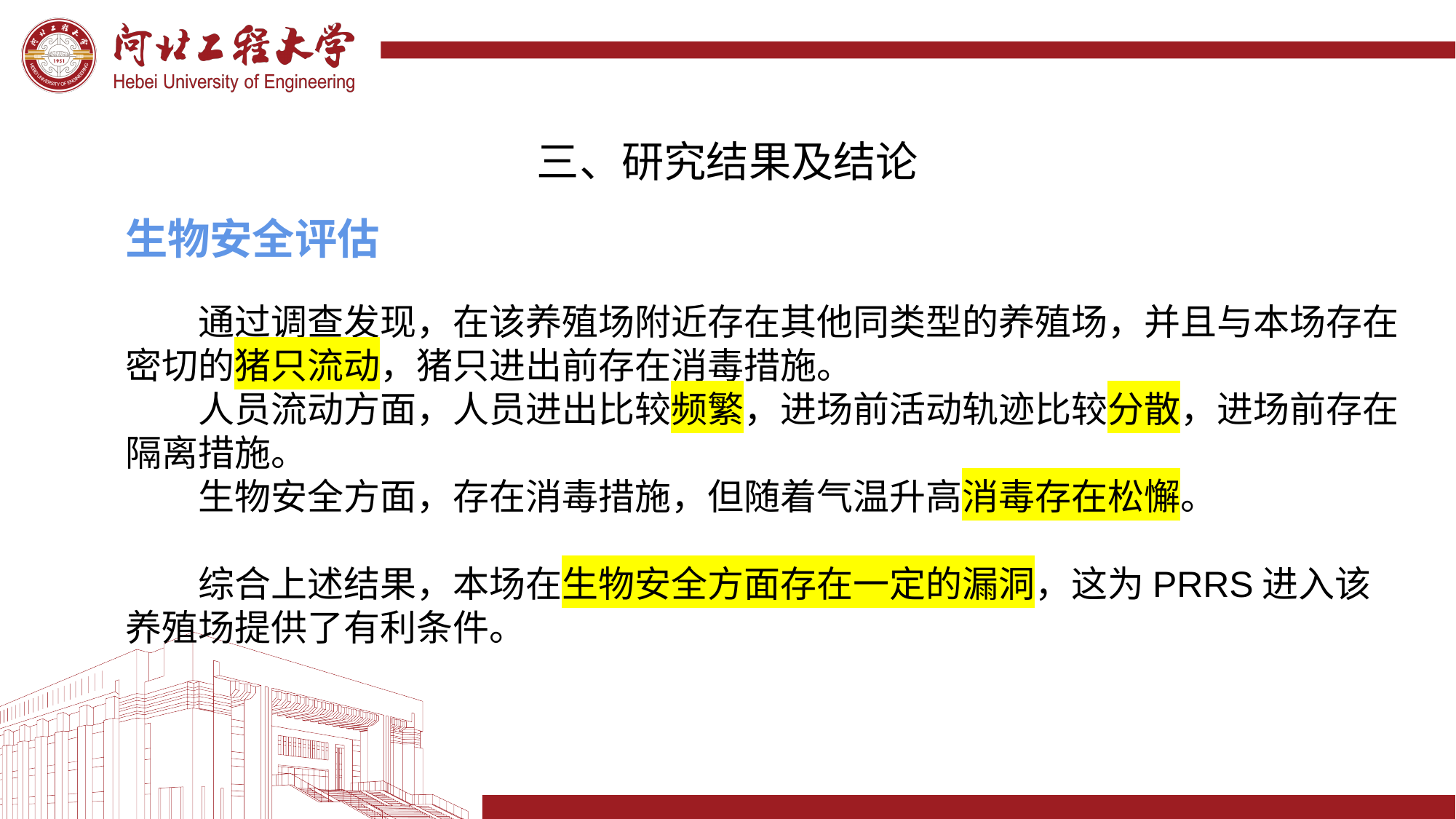

三、研究结果及结论
生物安全评估
通过调查发现，在该养殖场附近存在其他同类型的养殖场，并且与本场存在密切的猪只流动，猪只进出前存在消毒措施。
人员流动方面，人员进出比较频繁，进场前活动轨迹比较分散，进场前存在隔离措施。
生物安全方面，存在消毒措施，但随着气温升高消毒存在松懈。

综合上述结果，本场在生物安全方面存在一定的漏洞，这为PRRS进入该养殖场提供了有利条件。